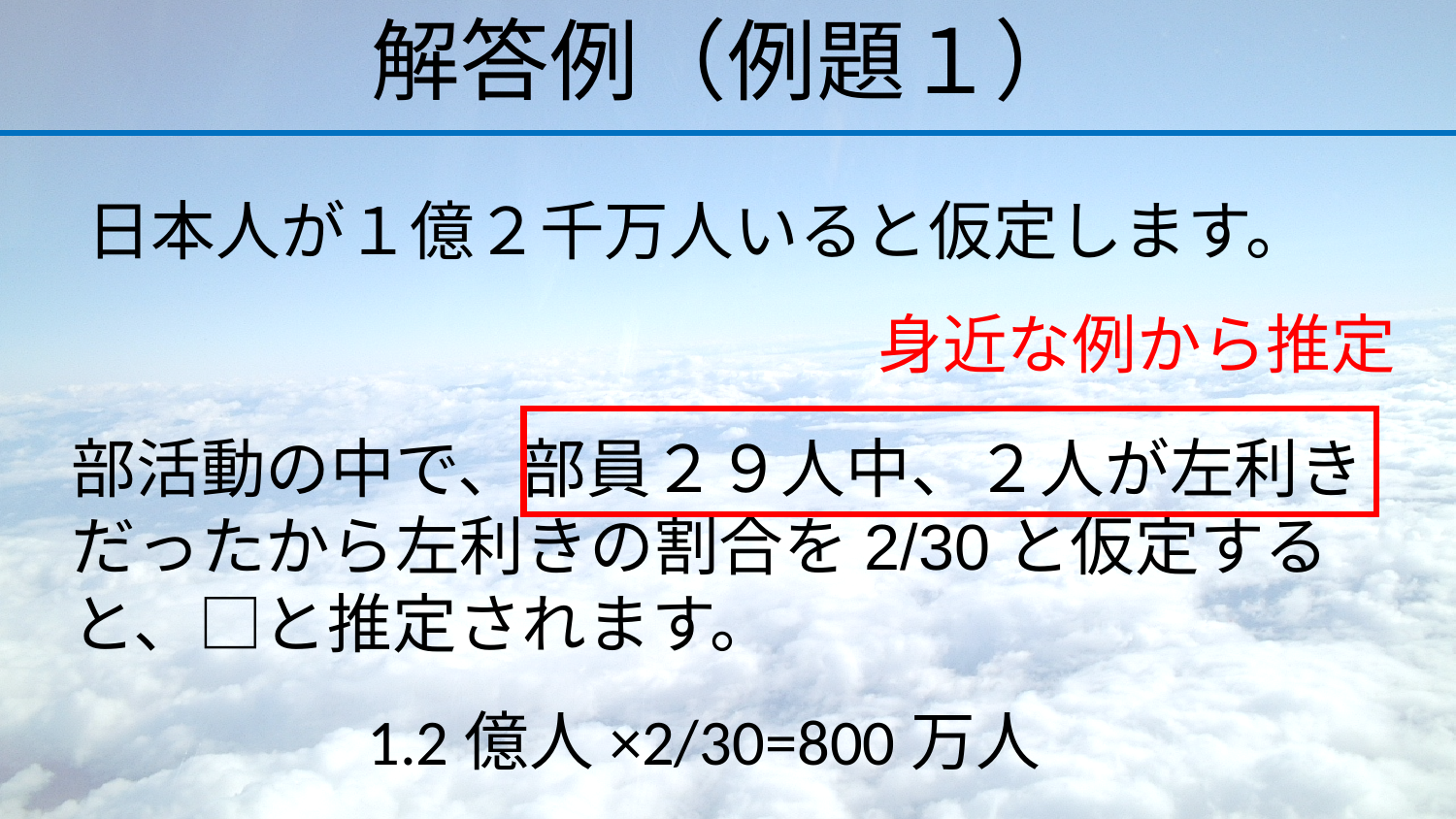

# 解答例（例題１）

日本人が１億２千万人いると仮定します。

部活動の中で、部員２９人中、２人が左利きだったから左利きの割合を2/30と仮定すると、□と推定されます。
身近な例から推定

1.2億人×2/30=800万人